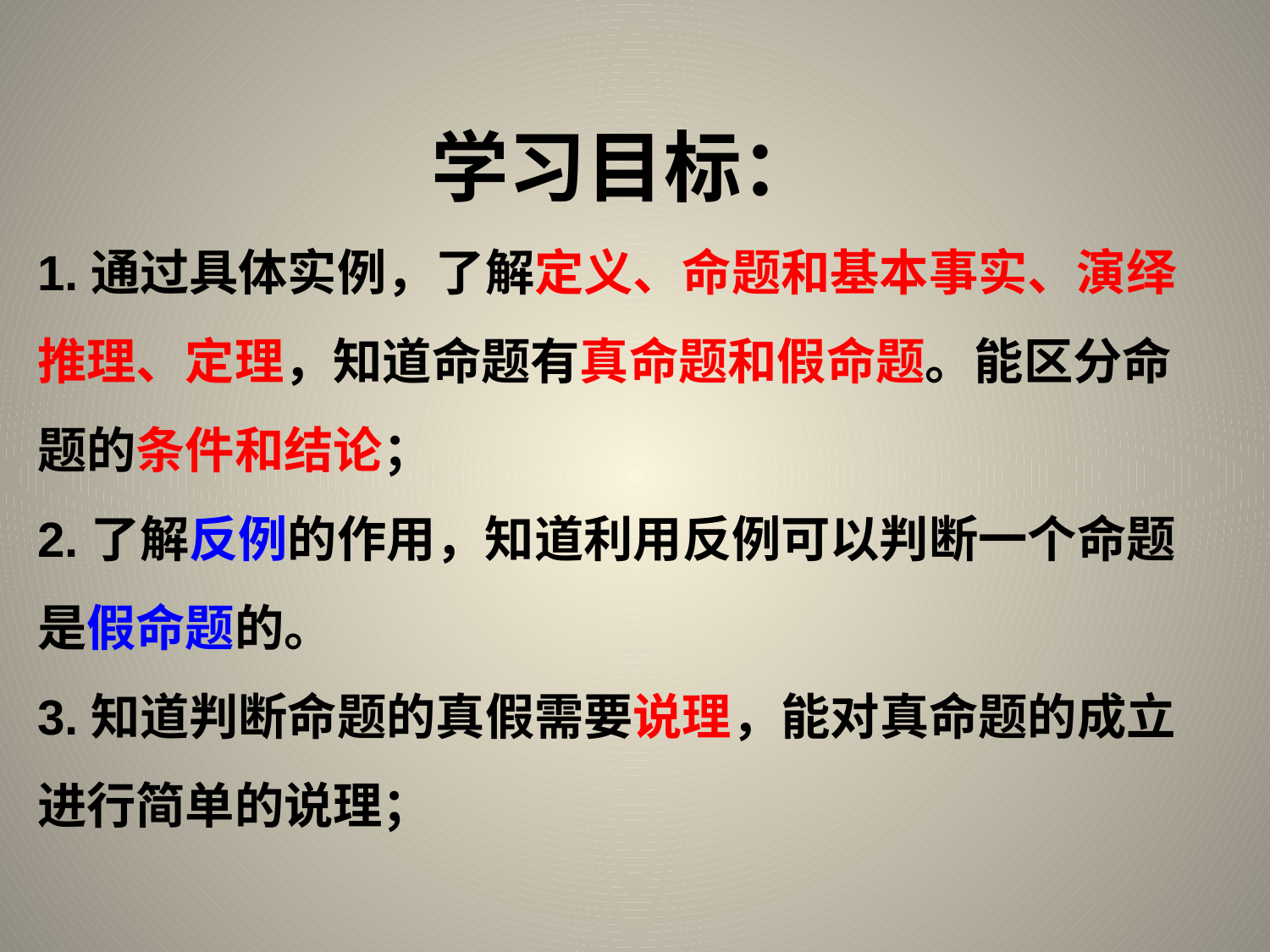

学习目标：
1.通过具体实例，了解定义、命题和基本事实、演绎推理、定理，知道命题有真命题和假命题。能区分命题的条件和结论；
2.了解反例的作用，知道利用反例可以判断一个命题是假命题的。
3.知道判断命题的真假需要说理，能对真命题的成立进行简单的说理；